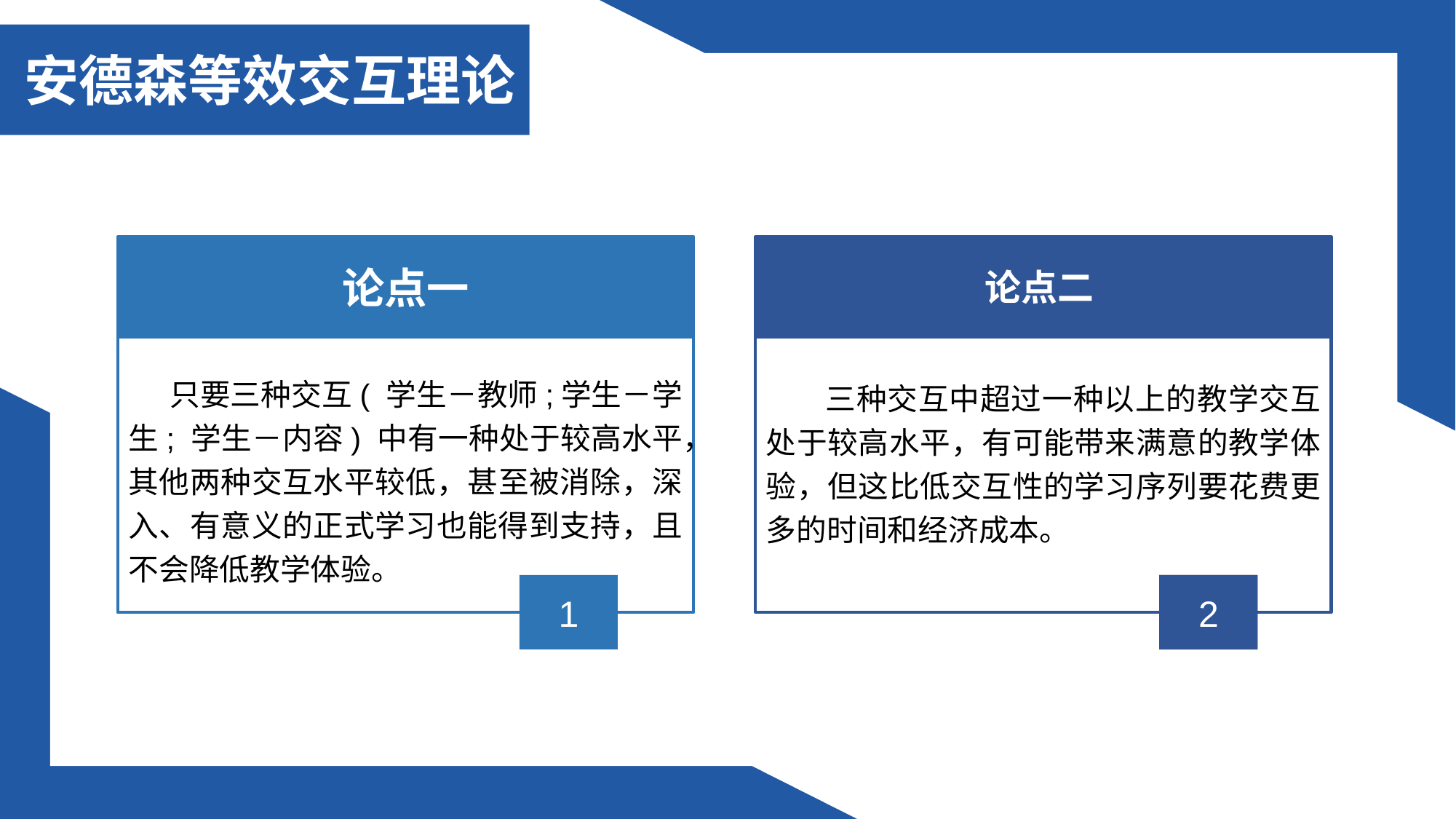

安德森等效交互理论

论点一

     只要三种交互( 学生－教师;学生－学生; 学生－内容) 中有一种处于较高水平，其他两种交互水平较低，甚至被消除，深入、有意义的正式学习也能得到支持，且不会降低教学体验。

1
论点二

       三种交互中超过一种以上的教学交互处于较高水平，有可能带来满意的教学体验，但这比低交互性的学习序列要花费更多的时间和经济成本。

2